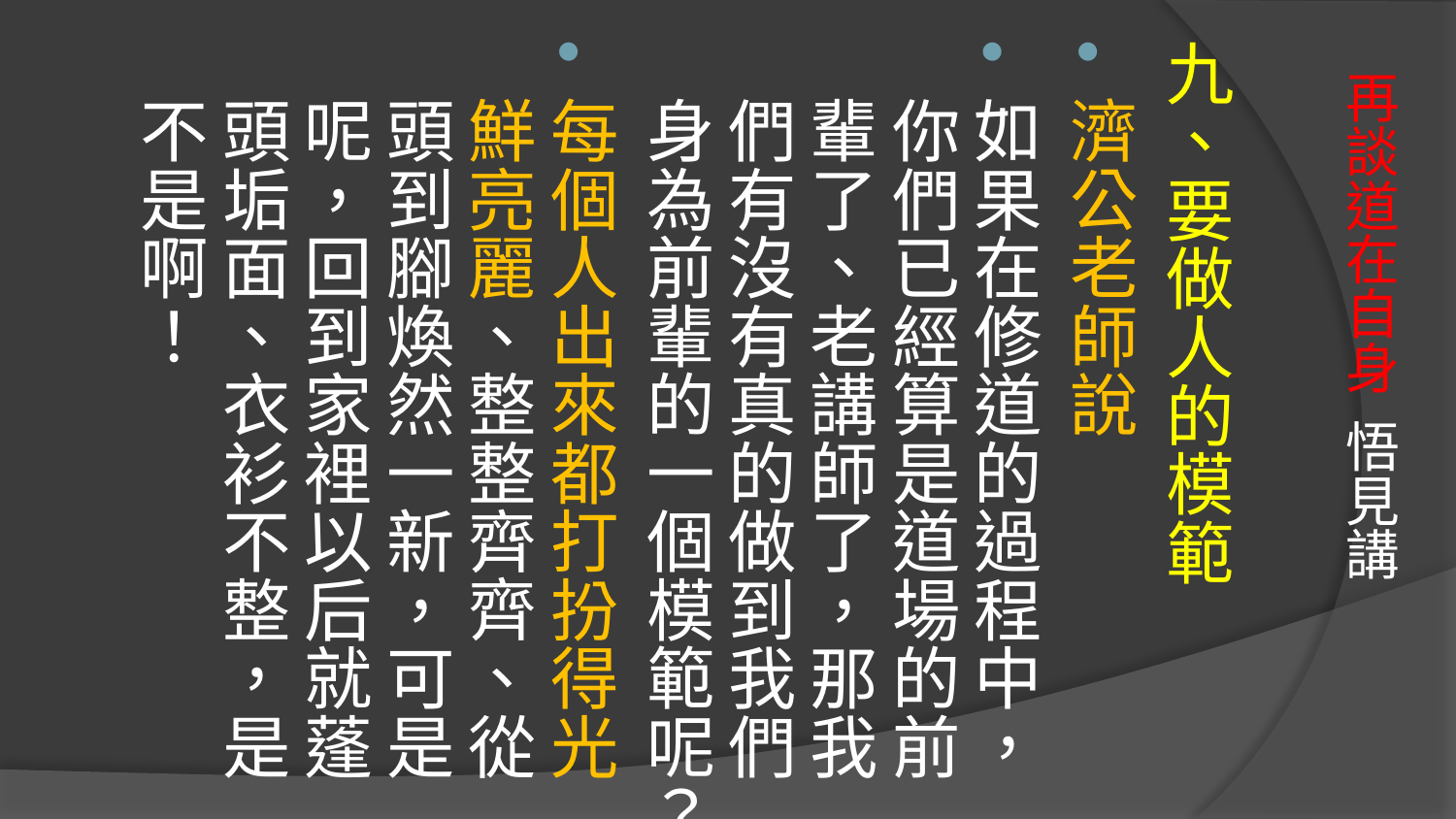

九、要做人的模範
濟公老師說
如果在修道的過程中，你們已經算是道場的前輩了、老講師了，那我們有沒有真的做到我們身為前輩的一個模範呢？
每個人出來都打扮得光鮮亮麗、整整齊齊、從頭到腳煥然一新，可是呢，回到家裡以后就蓬頭垢面、衣衫不整，是不是啊！

# 再談道在自身  悟見講